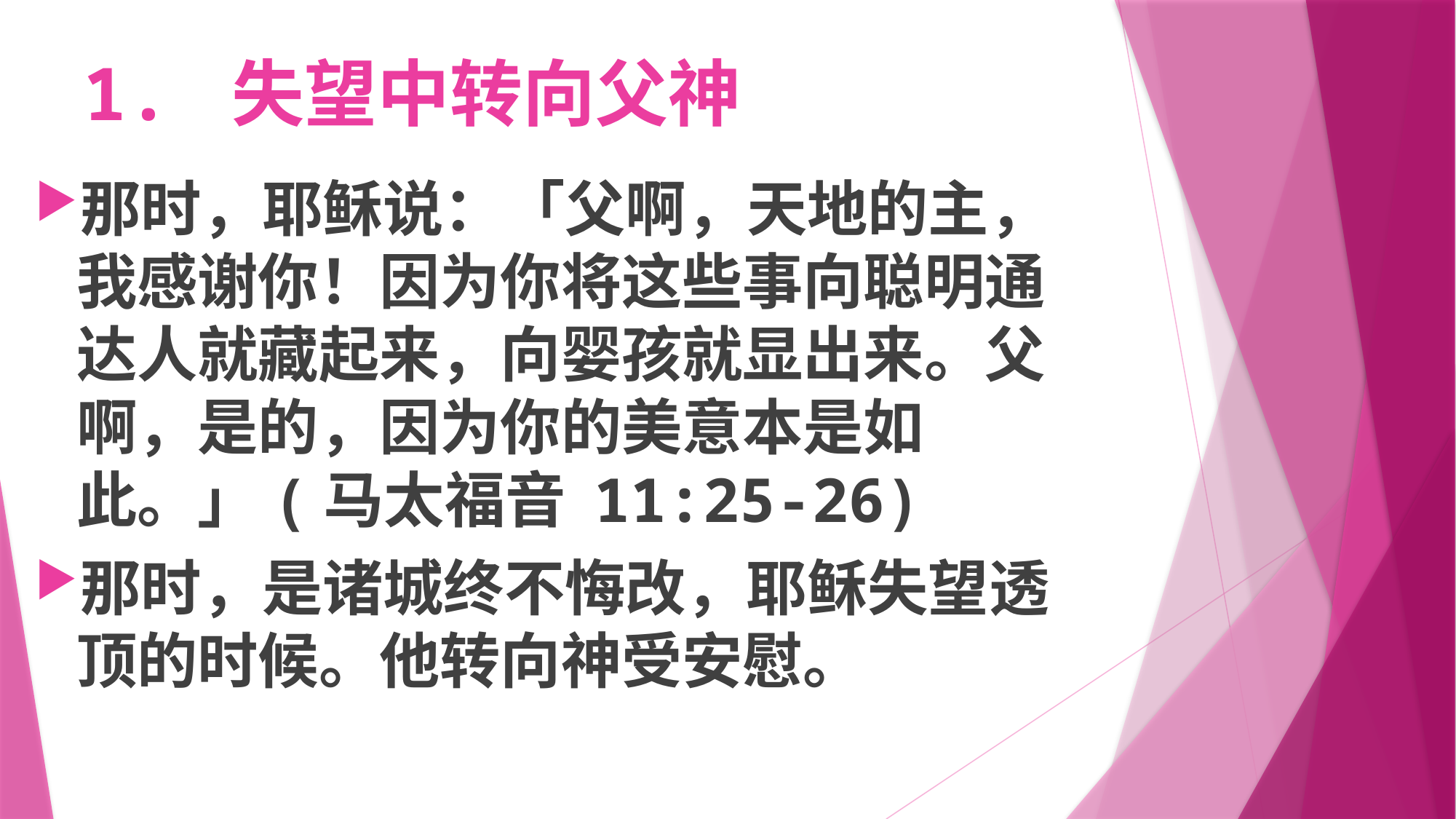

# 1. 失望中转向父神
那时，耶稣说：「父啊，天地的主，我感谢你！因为你将这些事向聪明通达人就藏起来，向婴孩就显出来。父啊，是的，因为你的美意本是如此。」(马太福音 11:25-26)
那时，是诸城终不悔改，耶稣失望透顶的时候。他转向神受安慰。